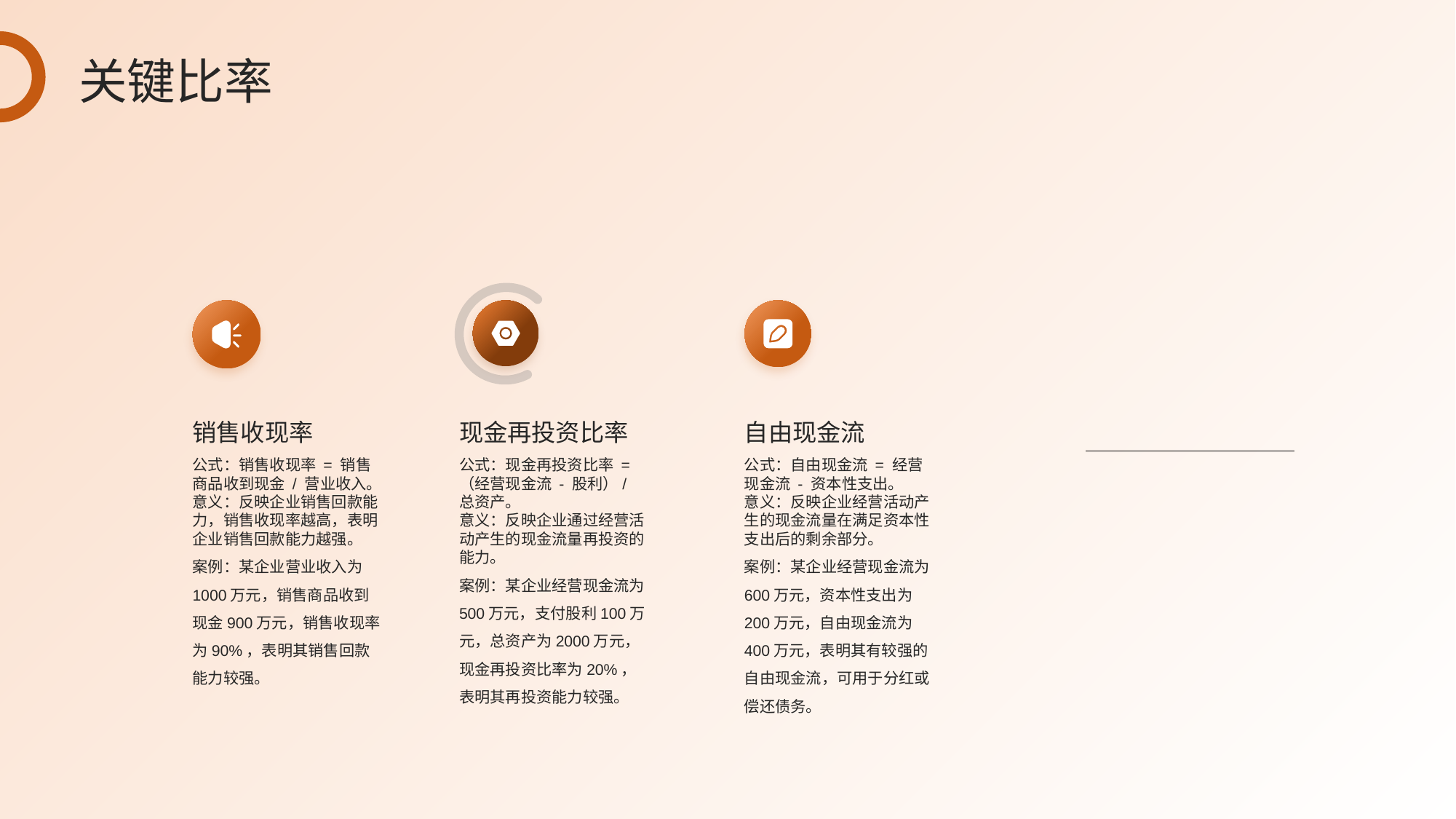

关键比率

销售收现率
现金再投资比率
自由现金流
公式：销售收现率 = 销售商品收到现金 / 营业收入。
意义：反映企业销售回款能力，销售收现率越高，表明企业销售回款能力越强。
案例：某企业营业收入为1000万元，销售商品收到现金900万元，销售收现率为90%，表明其销售回款能力较强。
公式：现金再投资比率 =（经营现金流 - 股利）/ 总资产。
意义：反映企业通过经营活动产生的现金流量再投资的能力。
案例：某企业经营现金流为500万元，支付股利100万元，总资产为2000万元，现金再投资比率为20%，表明其再投资能力较强。
公式：自由现金流 = 经营现金流 - 资本性支出。
意义：反映企业经营活动产生的现金流量在满足资本性支出后的剩余部分。
案例：某企业经营现金流为600万元，资本性支出为200万元，自由现金流为400万元，表明其有较强的自由现金流，可用于分红或偿还债务。